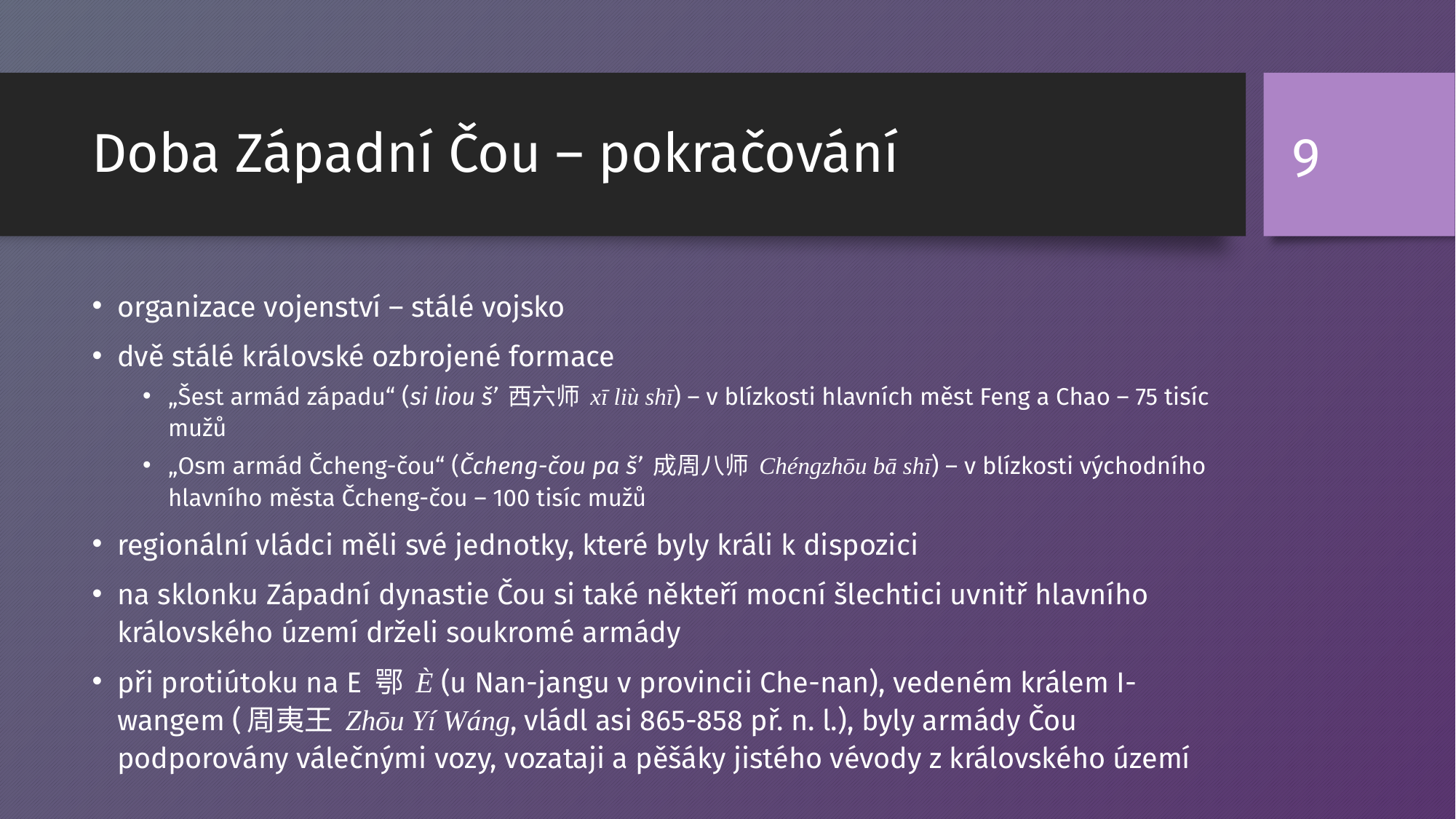

9
# Doba Západní Čou – pokračování
organizace vojenství – stálé vojsko
dvě stálé královské ozbrojené formace
„Šest armád západu“ (si liou š’ 西六师 xī liù shī) – v blízkosti hlavních měst Feng a Chao – 75 tisíc mužů
„Osm armád Čcheng-čou“ (Čcheng-čou pa š’ 成周八师 Chéngzhōu bā shī) – v blízkosti východního hlavního města Čcheng-čou – 100 tisíc mužů
regionální vládci měli své jednotky, které byly králi k dispozici
na sklonku Západní dynastie Čou si také někteří mocní šlechtici uvnitř hlavního královského území drželi soukromé armády
při protiútoku na E 鄂 È (u Nan-jangu v provincii Che-nan), vedeném králem I-wangem (周夷王 Zhōu Yí Wáng, vládl asi 865-858 př. n. l.), byly armády Čou podporovány válečnými vozy, vozataji a pěšáky jistého vévody z královského území